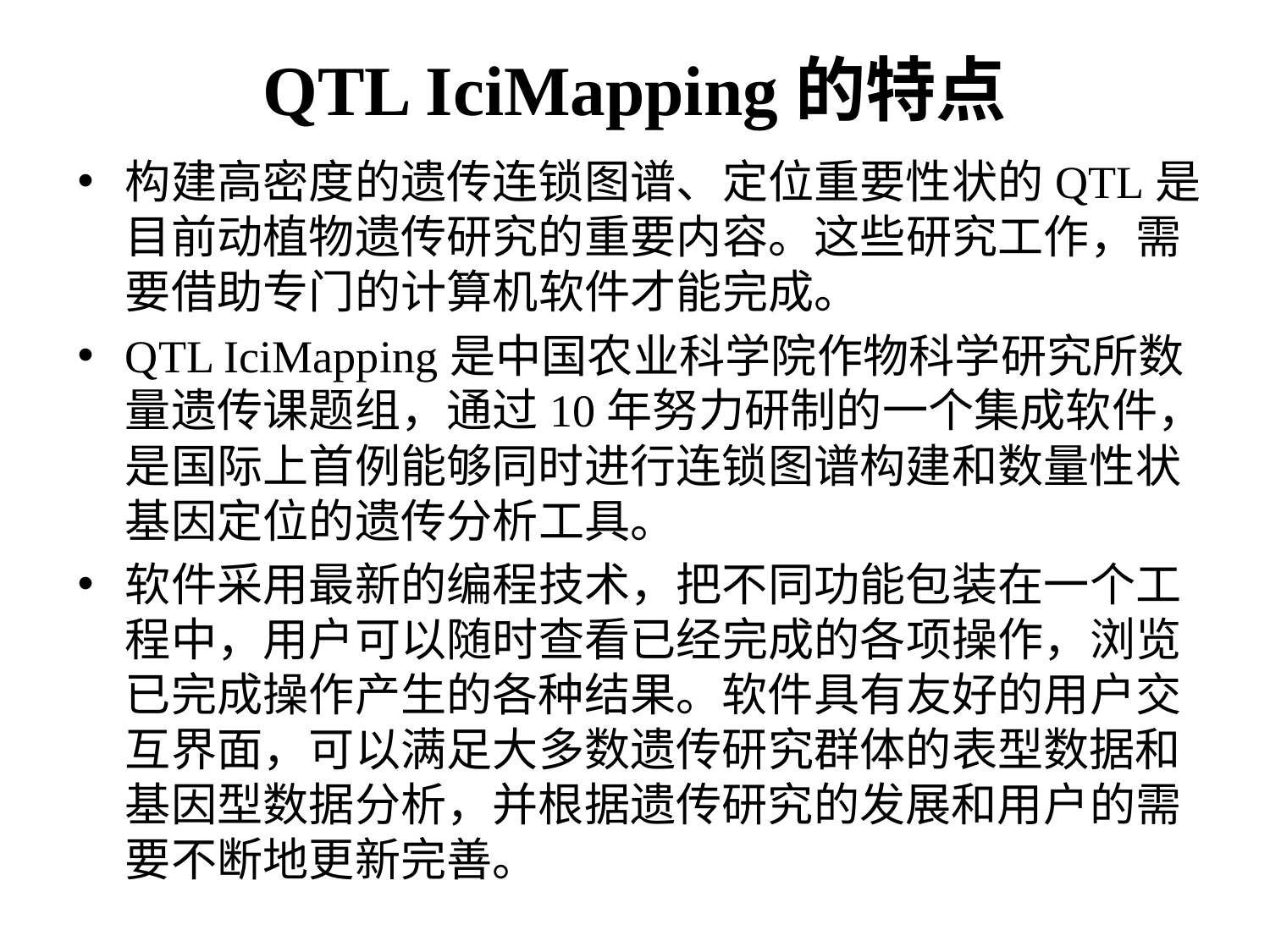

# QTL IciMapping的特点
构建高密度的遗传连锁图谱、定位重要性状的QTL是目前动植物遗传研究的重要内容。这些研究工作，需要借助专门的计算机软件才能完成。
QTL IciMapping是中国农业科学院作物科学研究所数量遗传课题组，通过10年努力研制的一个集成软件，是国际上首例能够同时进行连锁图谱构建和数量性状基因定位的遗传分析工具。
软件采用最新的编程技术，把不同功能包装在一个工程中，用户可以随时查看已经完成的各项操作，浏览已完成操作产生的各种结果。软件具有友好的用户交互界面，可以满足大多数遗传研究群体的表型数据和基因型数据分析，并根据遗传研究的发展和用户的需要不断地更新完善。